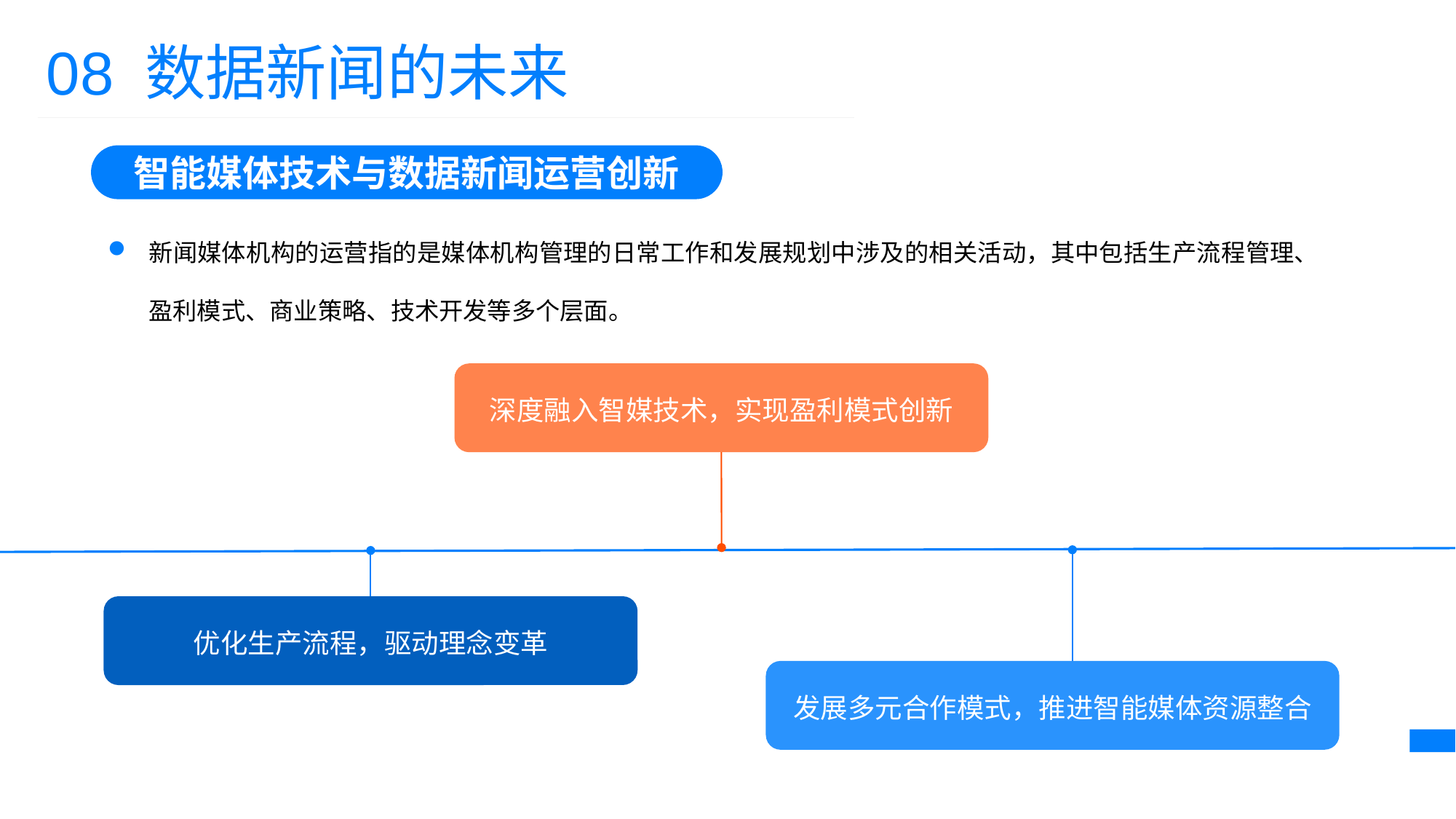

08 数据新闻的未来
智能媒体技术与数据新闻运营创新
新闻媒体机构的运营指的是媒体机构管理的日常工作和发展规划中涉及的相关活动，其中包括生产流程管理、盈利模式、商业策略、技术开发等多个层面。
深度融入智媒技术，实现盈利模式创新
优化生产流程，驱动理念变革
发展多元合作模式，推进智能媒体资源整合